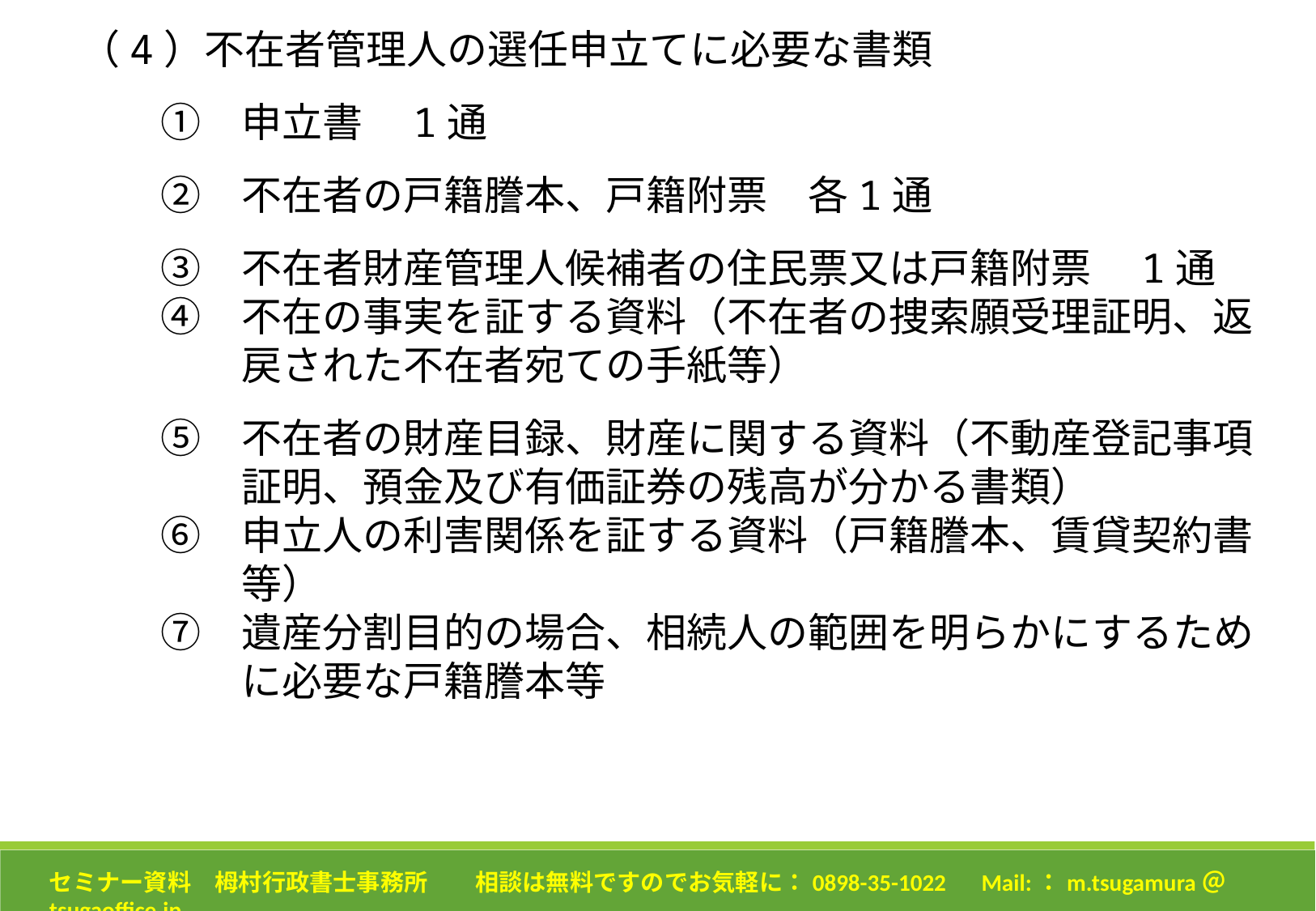

（4）不在者管理人の選任申立てに必要な書類
　　　①　申立書　1通
　　　②　不在者の戸籍謄本、戸籍附票　各1通
　　　③　不在者財産管理人候補者の住民票又は戸籍附票　1通
　　　④　不在の事実を証する資料（不在者の捜索願受理証明、返
　　　　　戻された不在者宛ての手紙等）
　　　⑤　不在者の財産目録、財産に関する資料（不動産登記事項
　　　　　証明、預金及び有価証券の残高が分かる書類）
　　　⑥　申立人の利害関係を証する資料（戸籍謄本、賃貸契約書
　　　　　等）
　　　⑦　遺産分割目的の場合、相続人の範囲を明らかにするため
　　　　　に必要な戸籍謄本等

セミナー資料　栂村行政書士事務所　　相談は無料ですのでお気軽に：0898-35-1022　Mail:：m.tsugamura＠tsugaoffice.jp